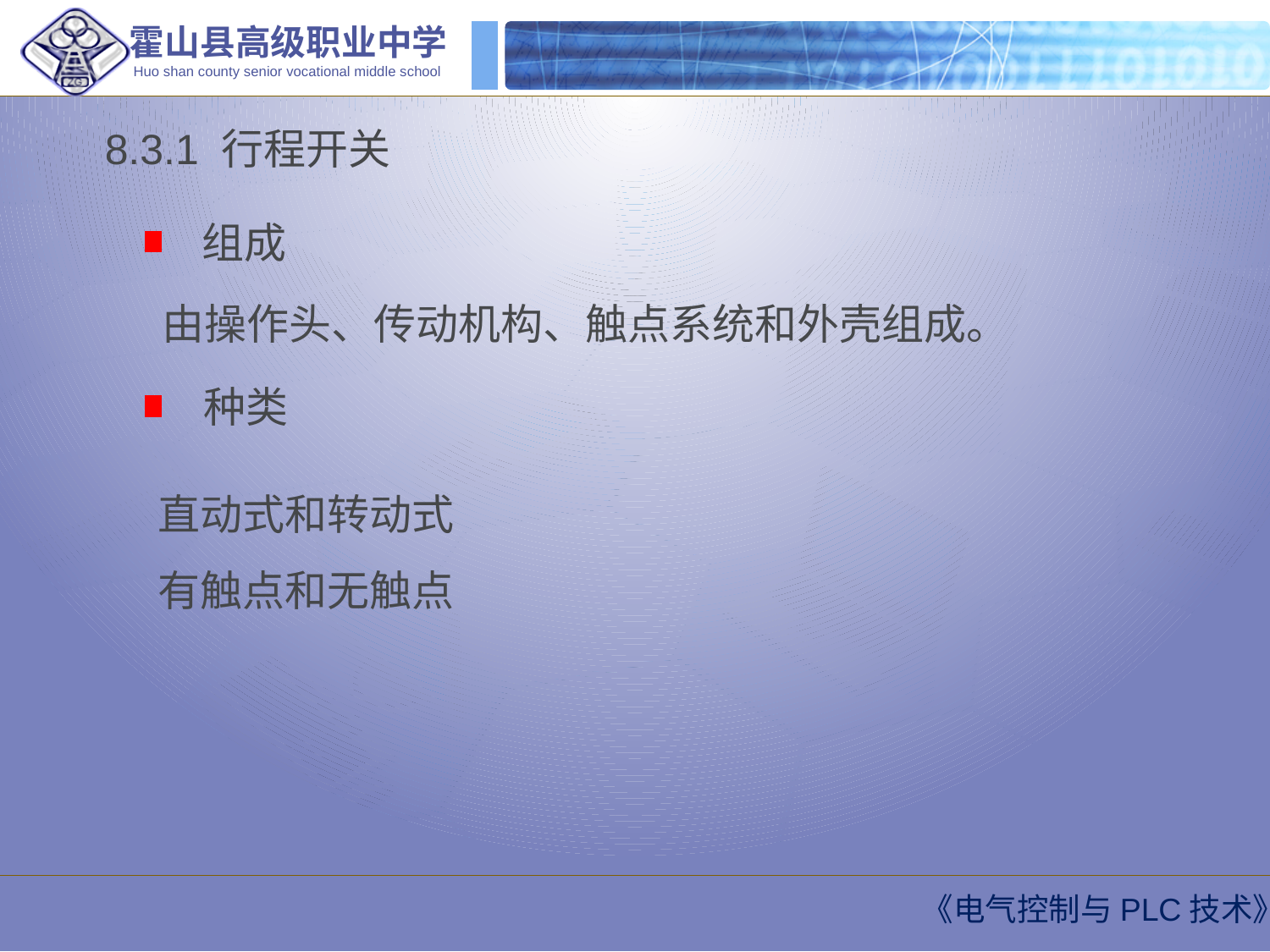

8.3.1 行程开关
组成

由操作头、传动机构、触点系统和外壳组成。
种类

直动式和转动式
有触点和无触点